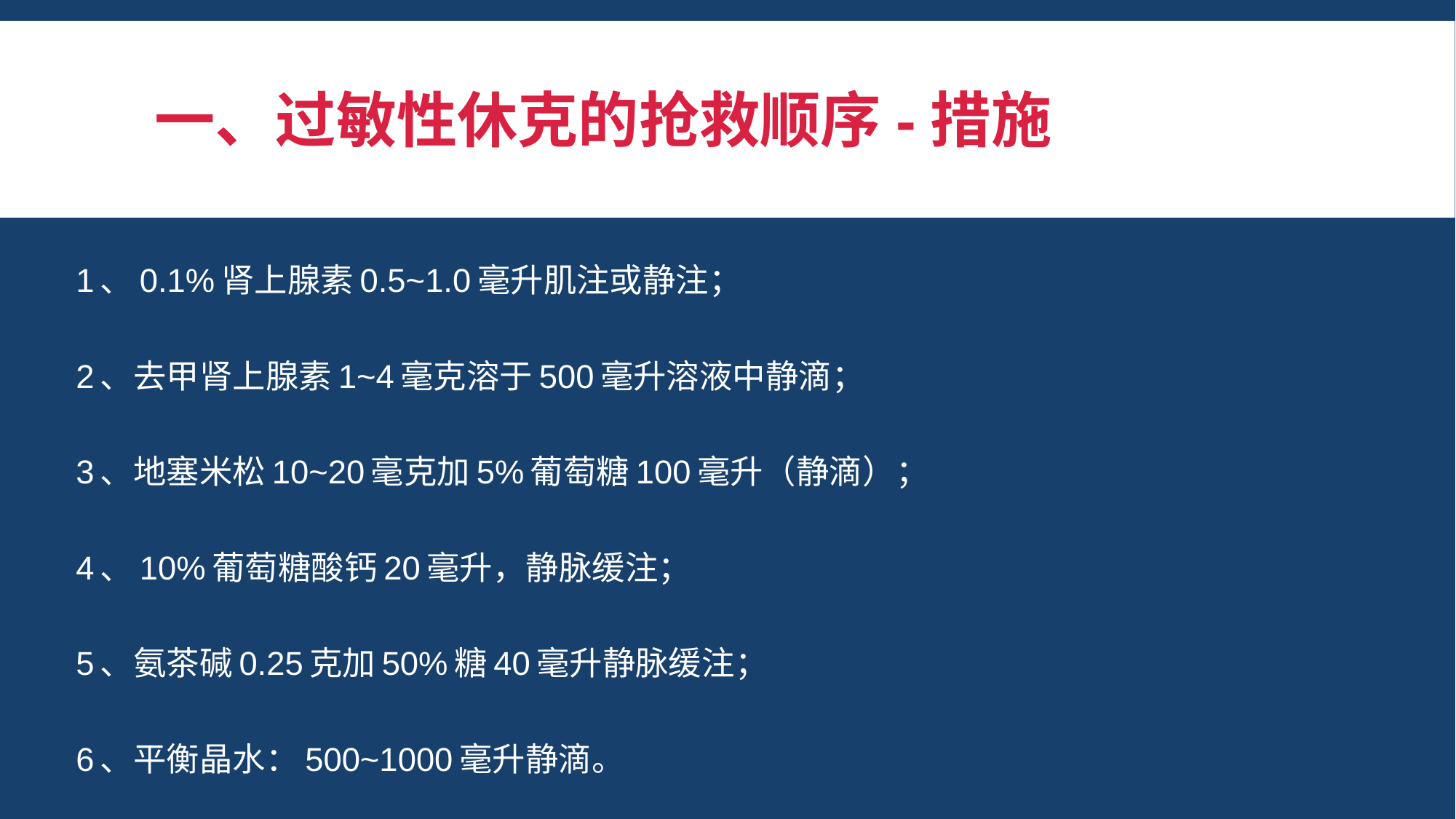

# 一、过敏性休克的抢救顺序-措施
1、0.1%肾上腺素0.5~1.0毫升肌注或静注；
2、去甲肾上腺素1~4毫克溶于500毫升溶液中静滴；
3、地塞米松10~20毫克加5%葡萄糖100毫升（静滴）；
4、10%葡萄糖酸钙20毫升，静脉缓注；
5、氨茶碱0.25克加50%糖40毫升静脉缓注；
6、平衡晶水：500~1000毫升静滴。